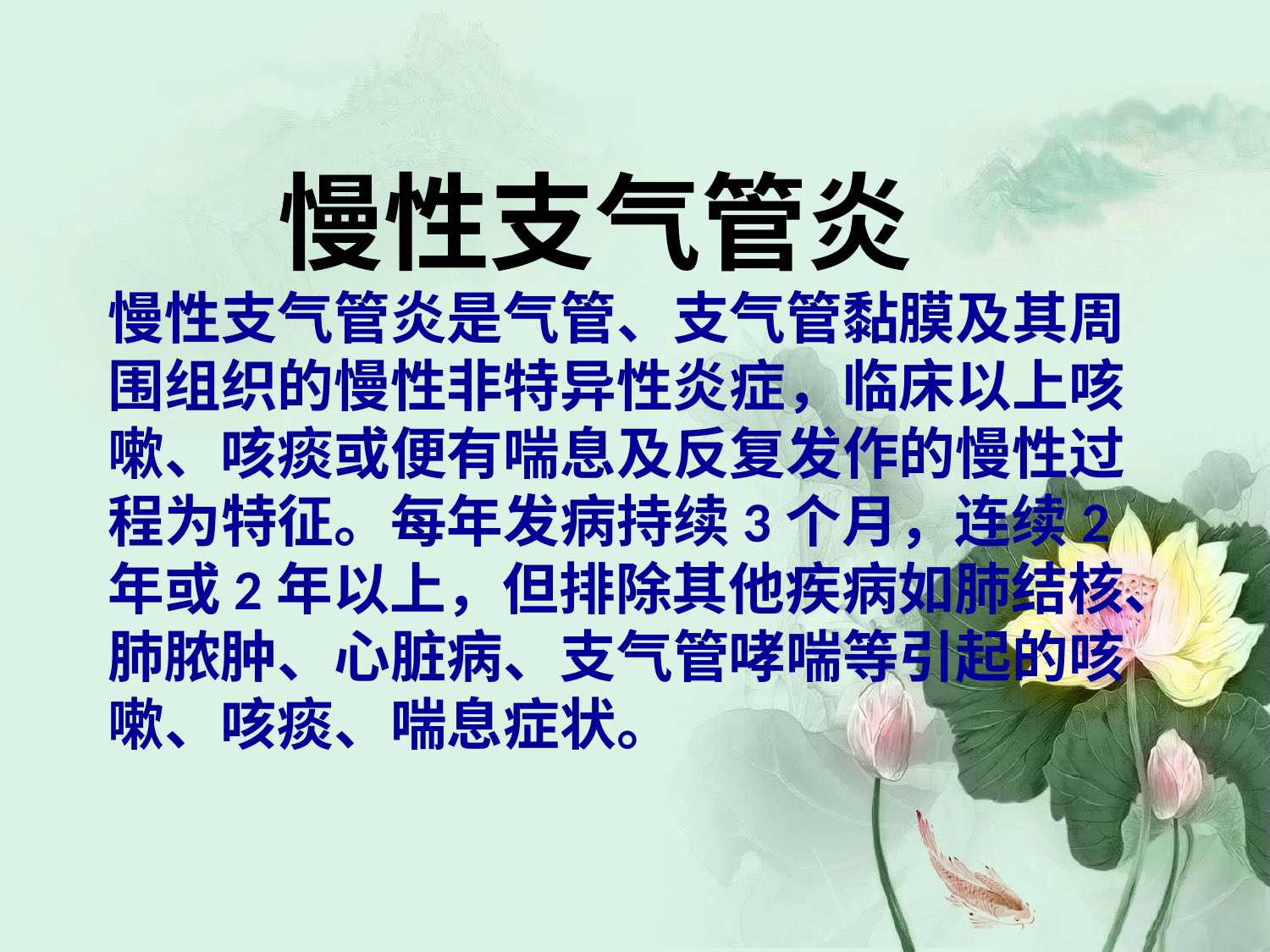

# 慢性支气管炎 慢性支气管炎是气管、支气管黏膜及其周围组织的慢性非特异性炎症，临床以上咳嗽、咳痰或便有喘息及反复发作的慢性过程为特征。每年发病持续3个月，连续2年或2年以上，但排除其他疾病如肺结核、肺脓肿、心脏病、支气管哮喘等引起的咳嗽、咳痰、喘息症状。